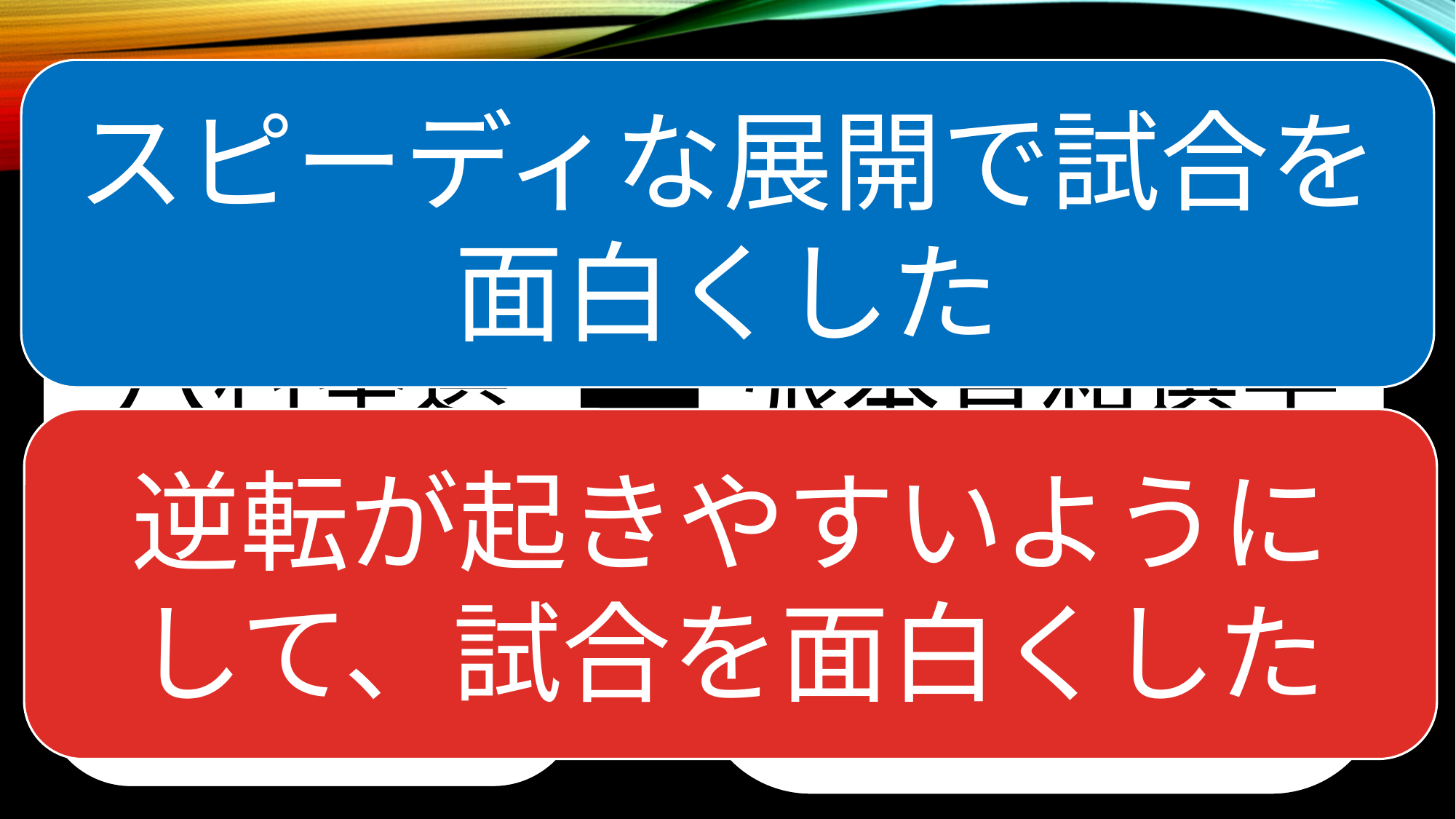

スピーディな展開で試合を面白くした
八村塁選手の画像
張本智和選手の画像
#
逆転が起きやすいように
して、試合を面白くした